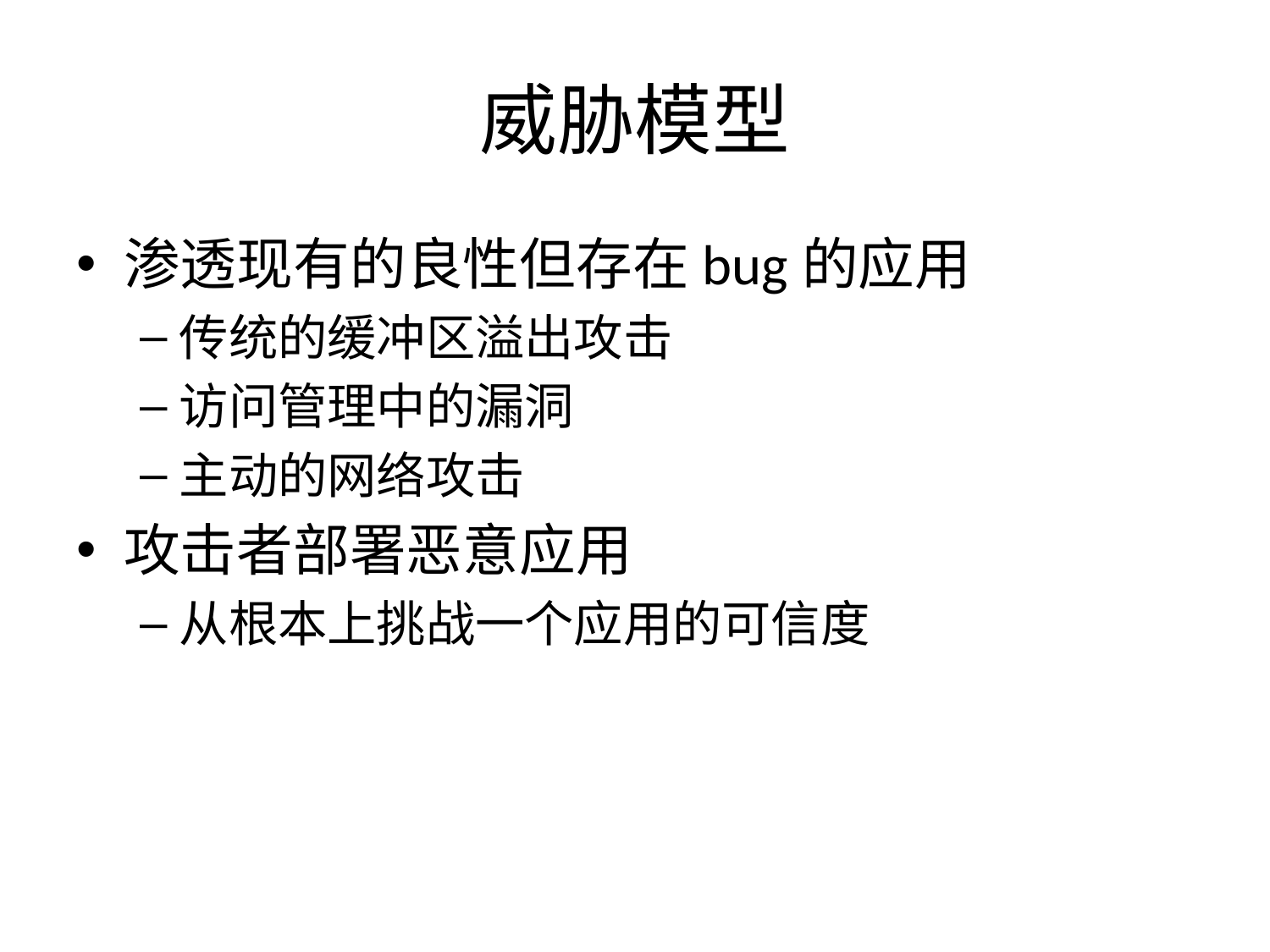

# 威胁模型
渗透现有的良性但存在bug的应用
传统的缓冲区溢出攻击
访问管理中的漏洞
主动的网络攻击
攻击者部署恶意应用
从根本上挑战一个应用的可信度